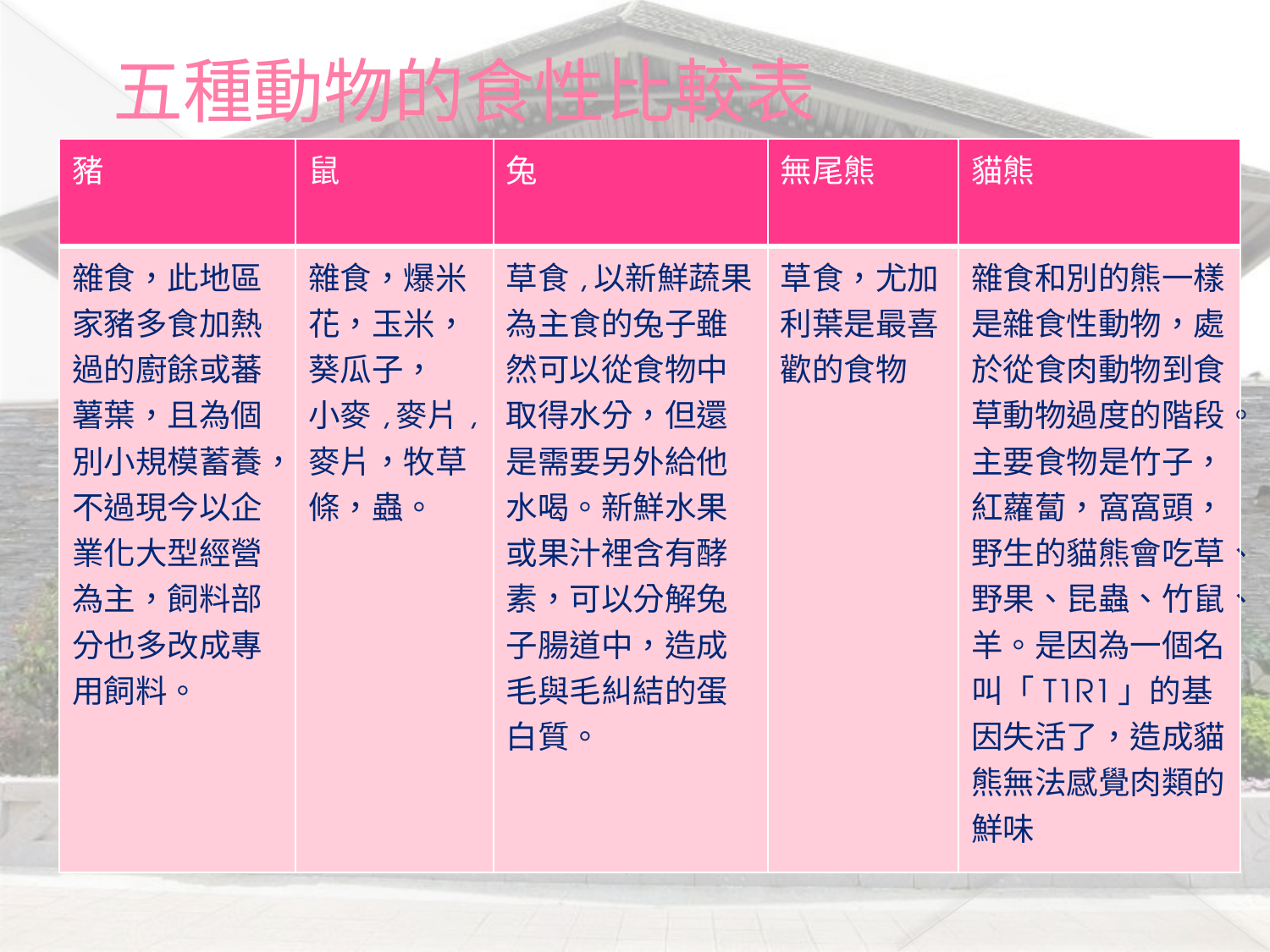

# 五種動物的食性比較表
| 豬 | 鼠 | 兔 | 無尾熊 | 貓熊 |
| --- | --- | --- | --- | --- |
| 雜食，此地區家豬多食加熱過的廚餘或蕃薯葉，且為個別小規模蓄養，不過現今以企業化大型經營為主，飼料部分也多改成專用飼料。 | 雜食，爆米花，玉米，葵瓜子， 小麥,麥片,麥片，牧草條，蟲。 | 草食,以新鮮蔬果為主食的兔子雖然可以從食物中取得水分，但還是需要另外給他水喝。新鮮水果或果汁裡含有酵素，可以分解兔子腸道中，造成毛與毛糾結的蛋白質。 | 草食，尤加利葉是最喜歡的食物 | 雜食和別的熊一樣是雜食性動物，處於從食肉動物到食草動物過度的階段。主要食物是竹子，紅蘿蔔，窩窩頭，野生的貓熊會吃草、野果、昆蟲、竹鼠、羊。是因為一個名叫「T1R1」的基因失活了，造成貓熊無法感覺肉類的鮮味 |